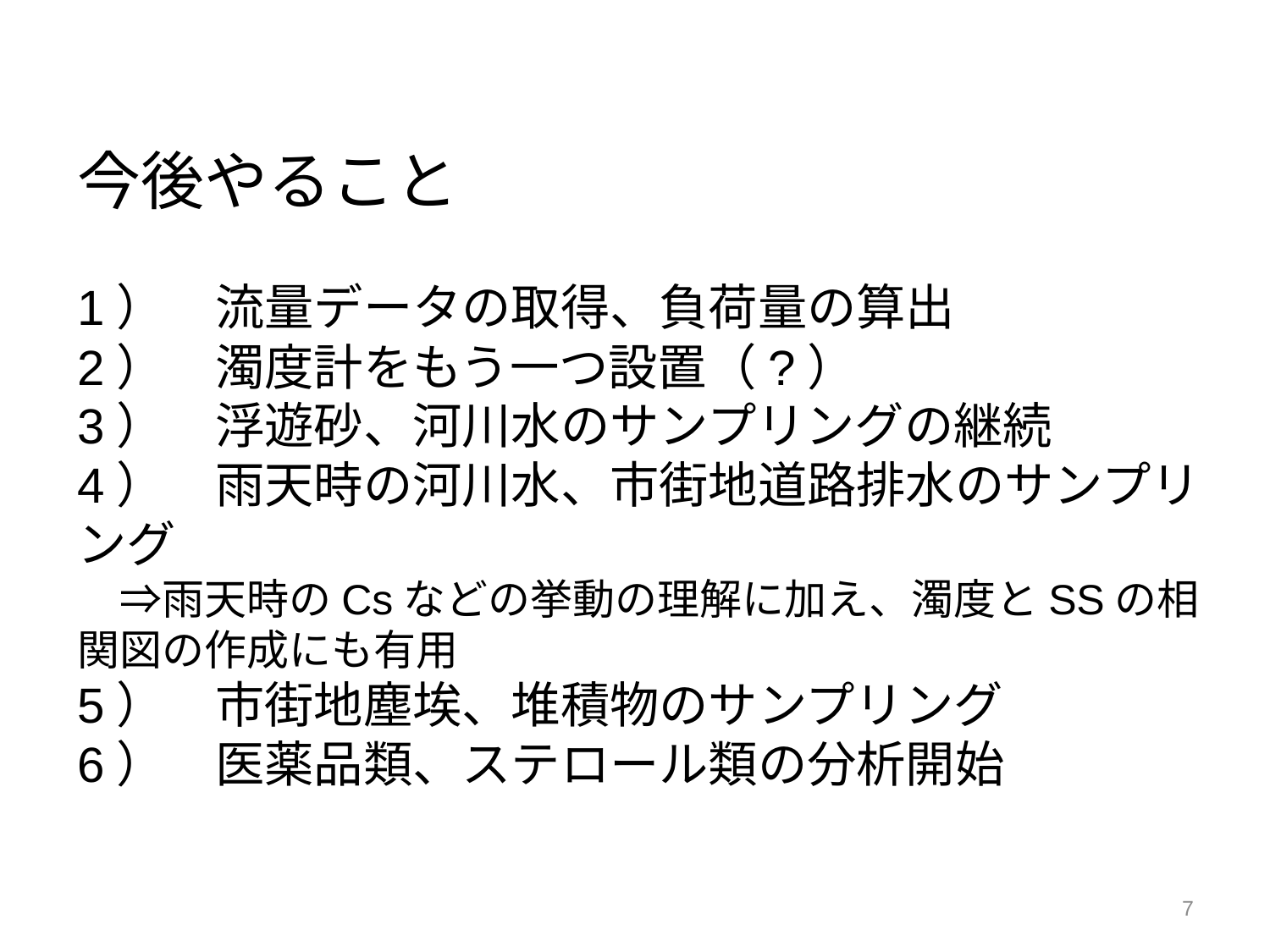

今後やること

1）　流量データの取得、負荷量の算出
2）　濁度計をもう一つ設置（?）
3）　浮遊砂、河川水のサンプリングの継続
4）　雨天時の河川水、市街地道路排水のサンプリング
　⇒雨天時のCsなどの挙動の理解に加え、濁度とSSの相関図の作成にも有用
5）　市街地塵埃、堆積物のサンプリング
6）　医薬品類、ステロール類の分析開始
7